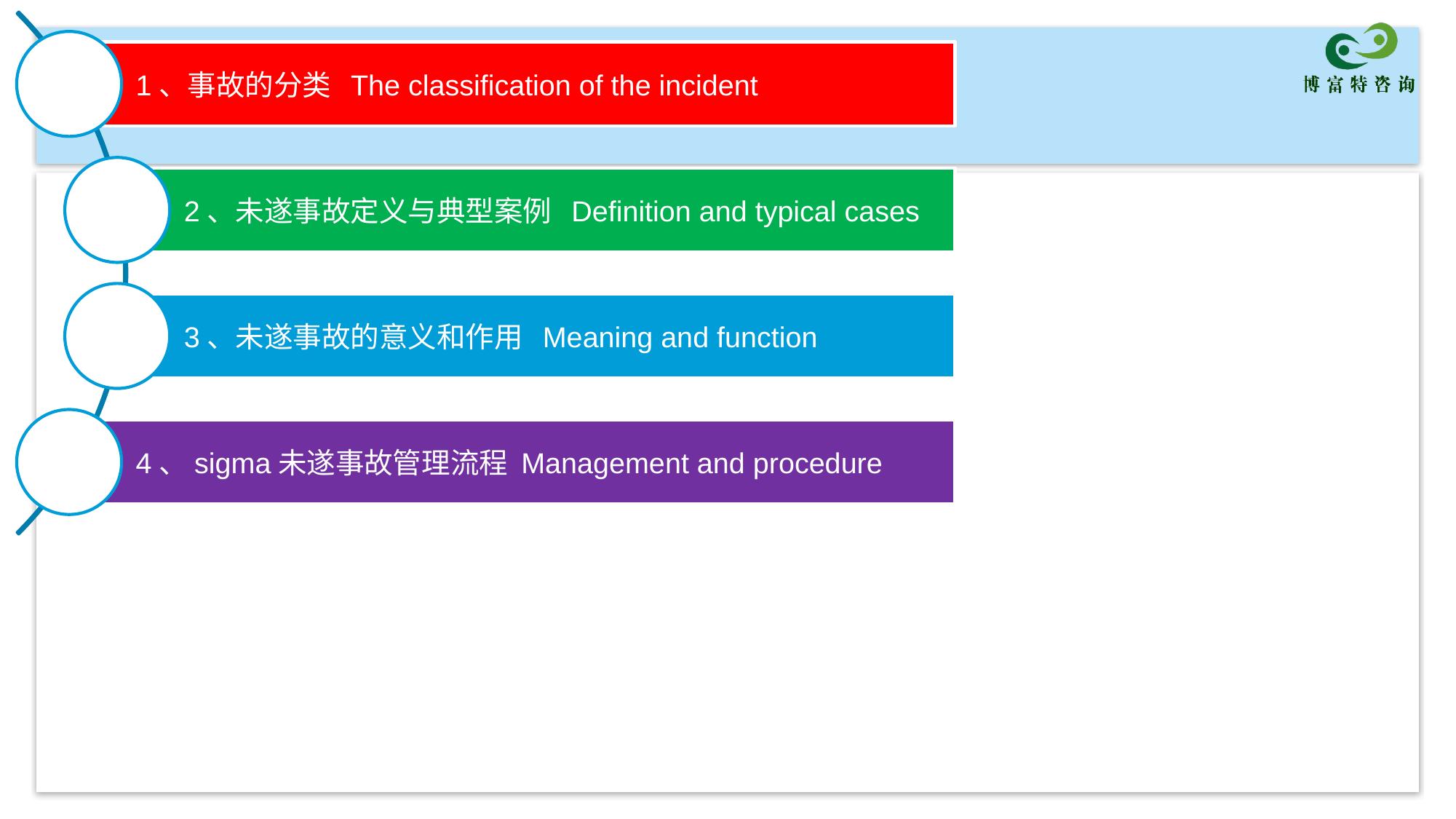

# 目  录
1、事故的分类  The classification of the incident
2、未遂事故定义与典型案例  Definition and typical cases
3、未遂事故的意义和作用  Meaning and function
4、sigma未遂事故管理流程 Management and procedure